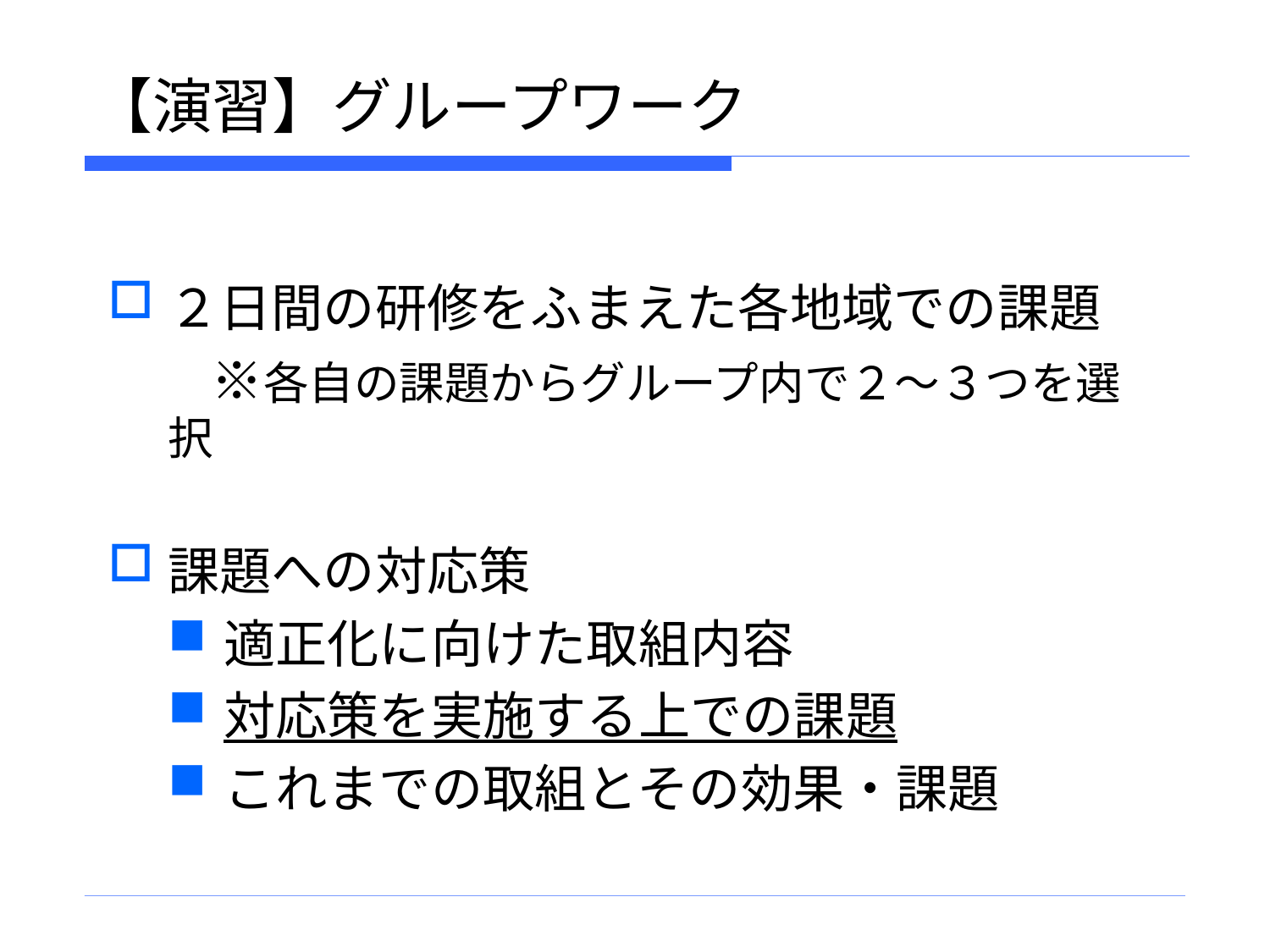

# 【演習】グループワーク

２日間の研修をふまえた各地域での課題
　　※各自の課題からグループ内で２～３つを選択

課題への対応策
適正化に向けた取組内容
対応策を実施する上での課題
これまでの取組とその効果・課題